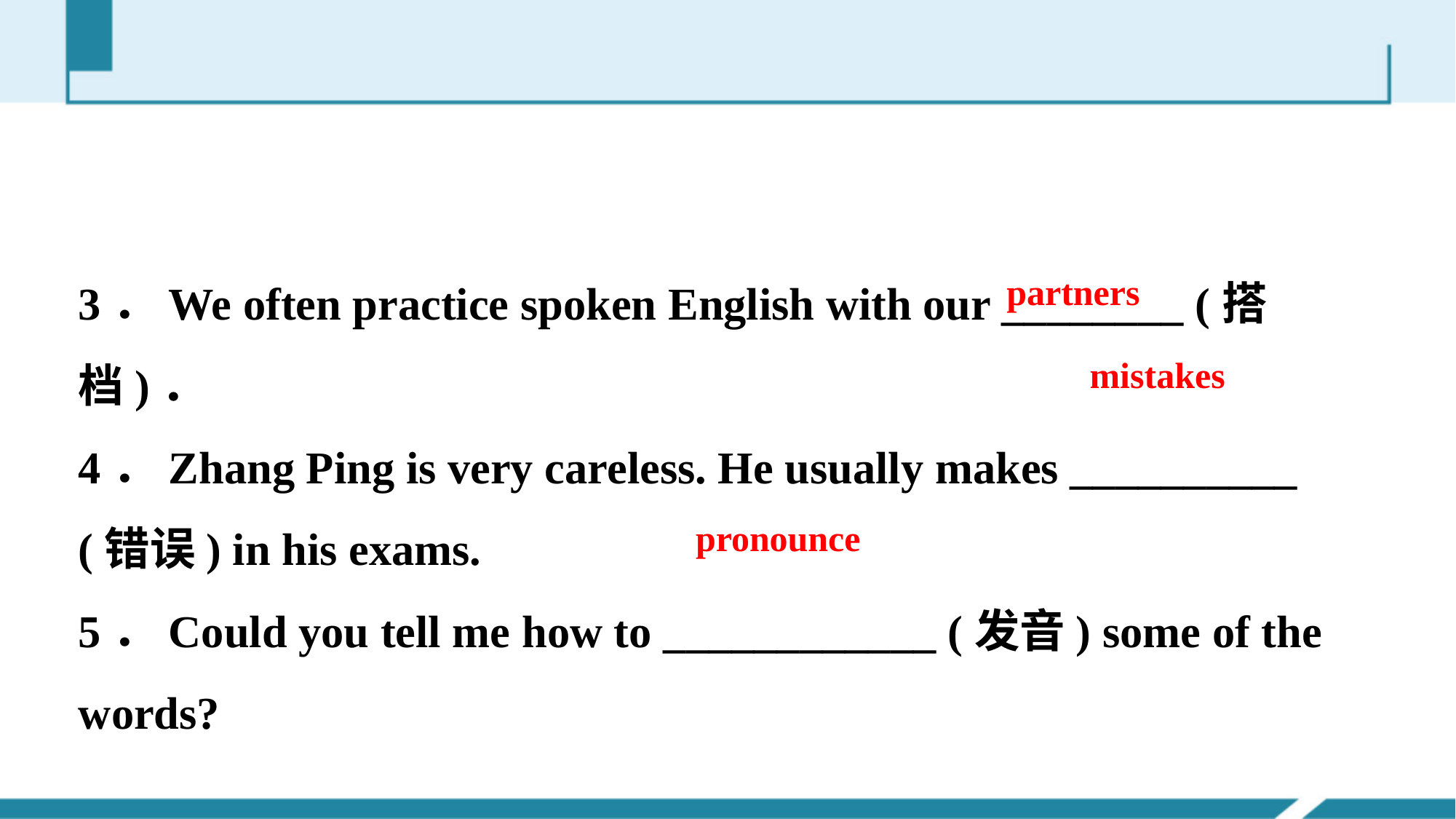

3．We often practice spoken English with our ________ (搭档)．
4．Zhang Ping is very careless. He usually makes __________ (错误) in his exams.
5．Could you tell me how to ____________ (发音) some of the words?
partners
mistakes
pronounce